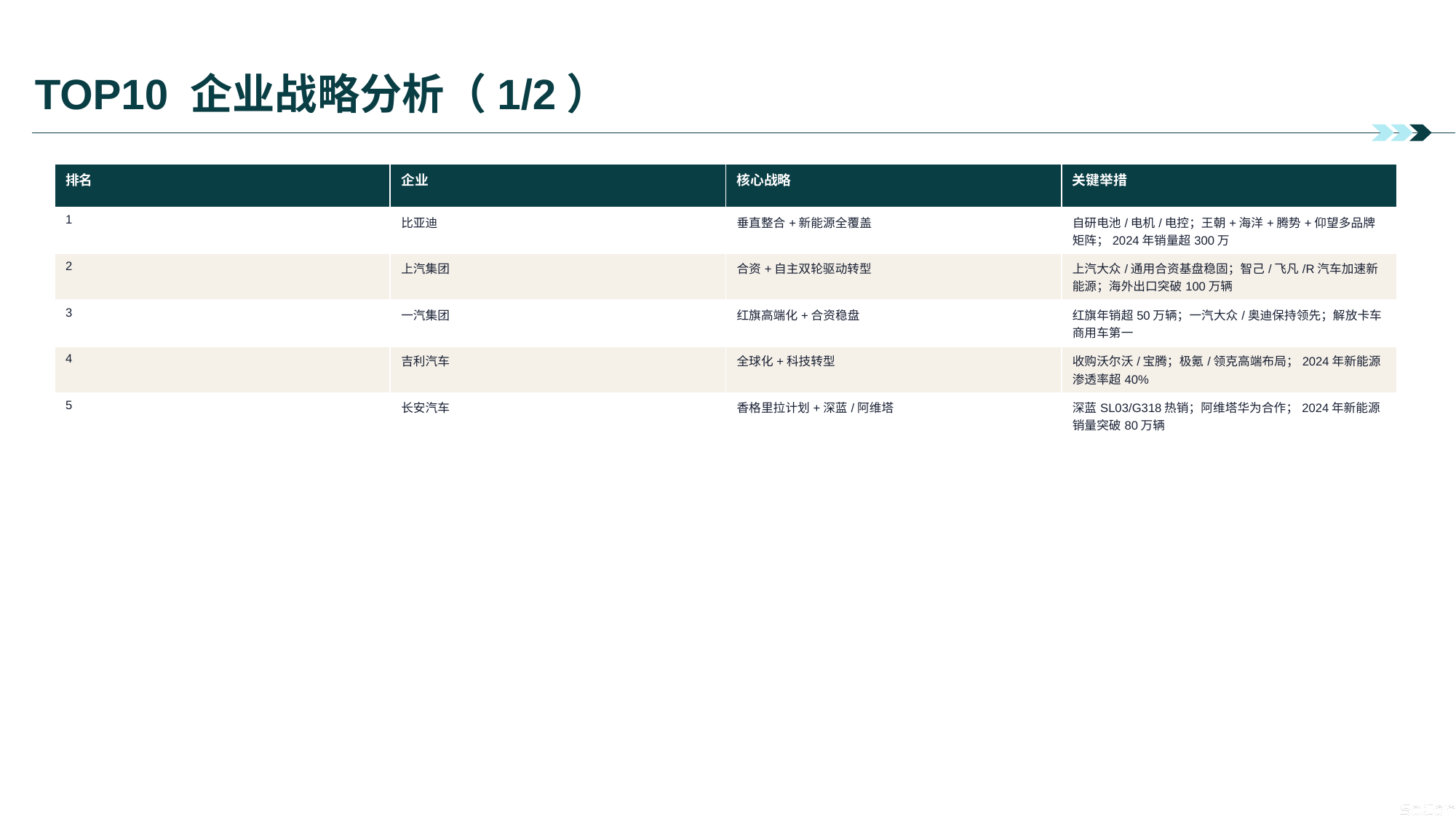

# TOP10 企业战略分析（1/2）
| 排名 | 企业 | 核心战略 | 关键举措 |
| --- | --- | --- | --- |
| 1 | 比亚迪 | 垂直整合+新能源全覆盖 | 自研电池/电机/电控；王朝+海洋+腾势+仰望多品牌矩阵；2024年销量超300万 |
| 2 | 上汽集团 | 合资+自主双轮驱动转型 | 上汽大众/通用合资基盘稳固；智己/飞凡/R汽车加速新能源；海外出口突破100万辆 |
| 3 | 一汽集团 | 红旗高端化+合资稳盘 | 红旗年销超50万辆；一汽大众/奥迪保持领先；解放卡车商用车第一 |
| 4 | 吉利汽车 | 全球化+科技转型 | 收购沃尔沃/宝腾；极氪/领克高端布局；2024年新能源渗透率超40% |
| 5 | 长安汽车 | 香格里拉计划+深蓝/阿维塔 | 深蓝SL03/G318热销；阿维塔华为合作；2024年新能源销量突破80万辆 |